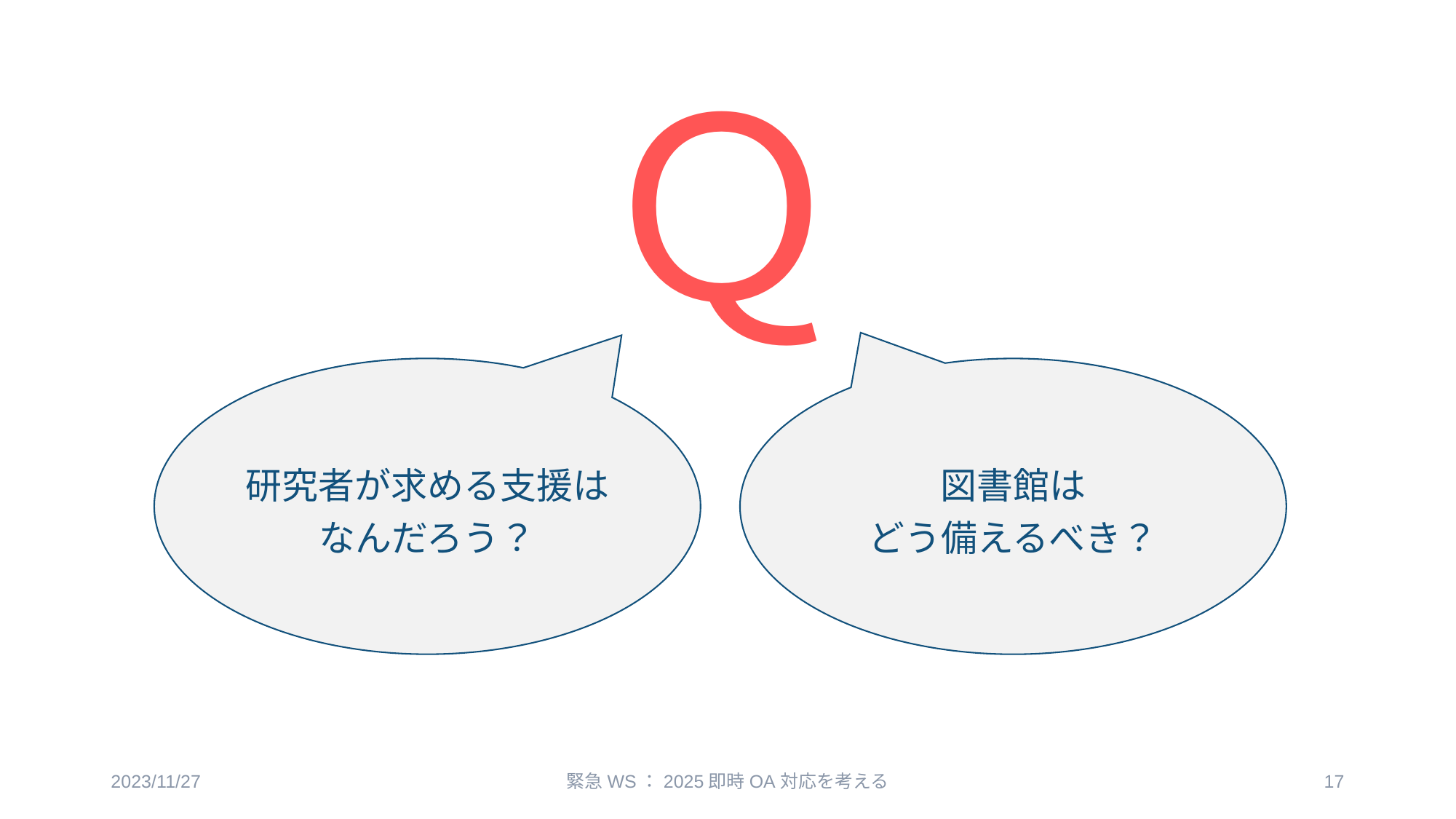

Ｑ
研究者が求める支援はなんだろう？
図書館は
どう備えるべき？
2023/11/27
緊急WS：2025即時OA対応を考える
17